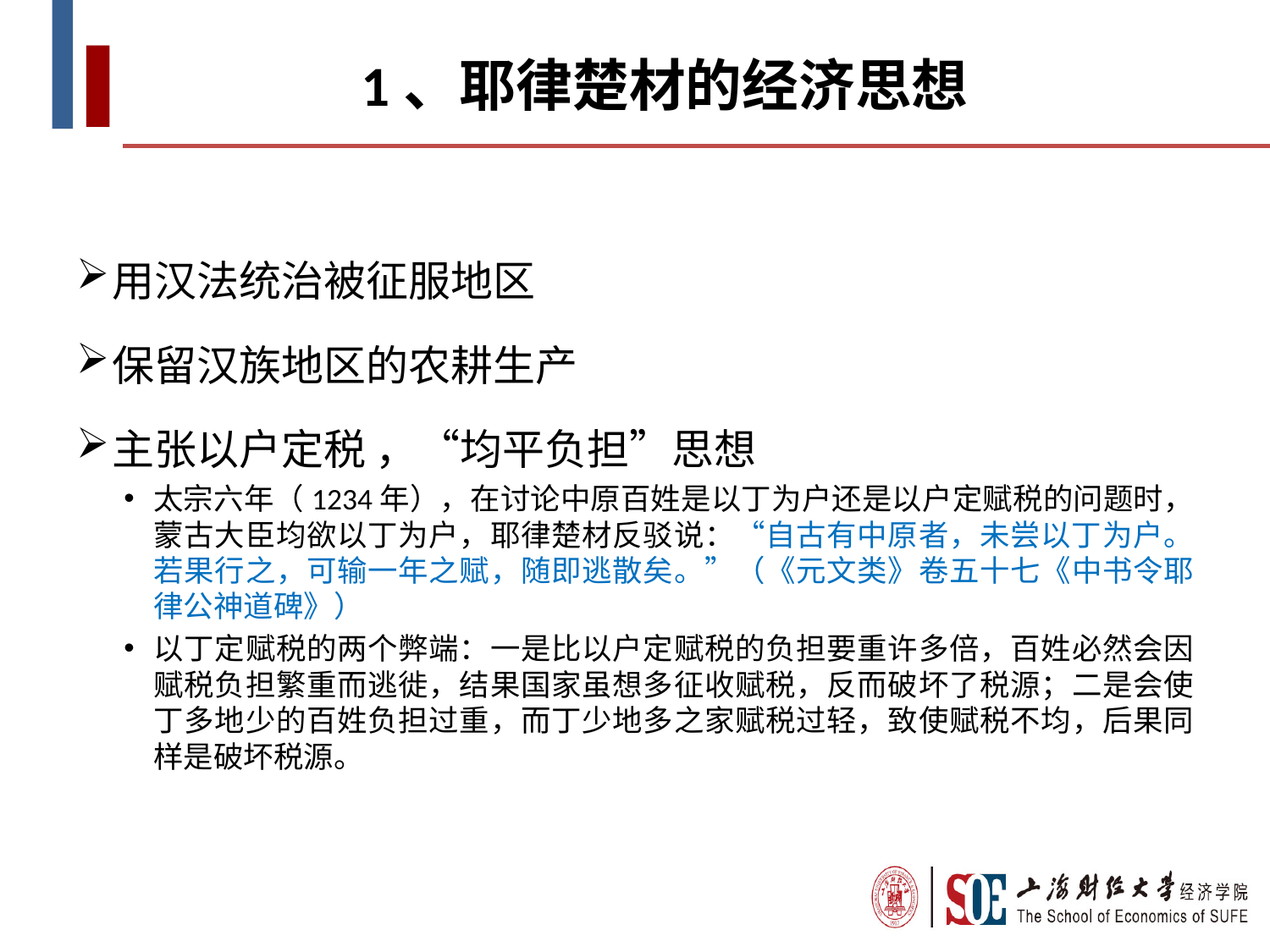

# 1、耶律楚材的经济思想
用汉法统治被征服地区
保留汉族地区的农耕生产
主张以户定税 ，“均平负担”思想
太宗六年（1234年），在讨论中原百姓是以丁为户还是以户定赋税的问题时，蒙古大臣均欲以丁为户，耶律楚材反驳说：“自古有中原者，未尝以丁为户。若果行之，可输一年之赋，随即逃散矣。”（《元文类》卷五十七《中书令耶律公神道碑》）
以丁定赋税的两个弊端：一是比以户定赋税的负担要重许多倍，百姓必然会因赋税负担繁重而逃徙，结果国家虽想多征收赋税，反而破坏了税源；二是会使丁多地少的百姓负担过重，而丁少地多之家赋税过轻，致使赋税不均，后果同样是破坏税源。